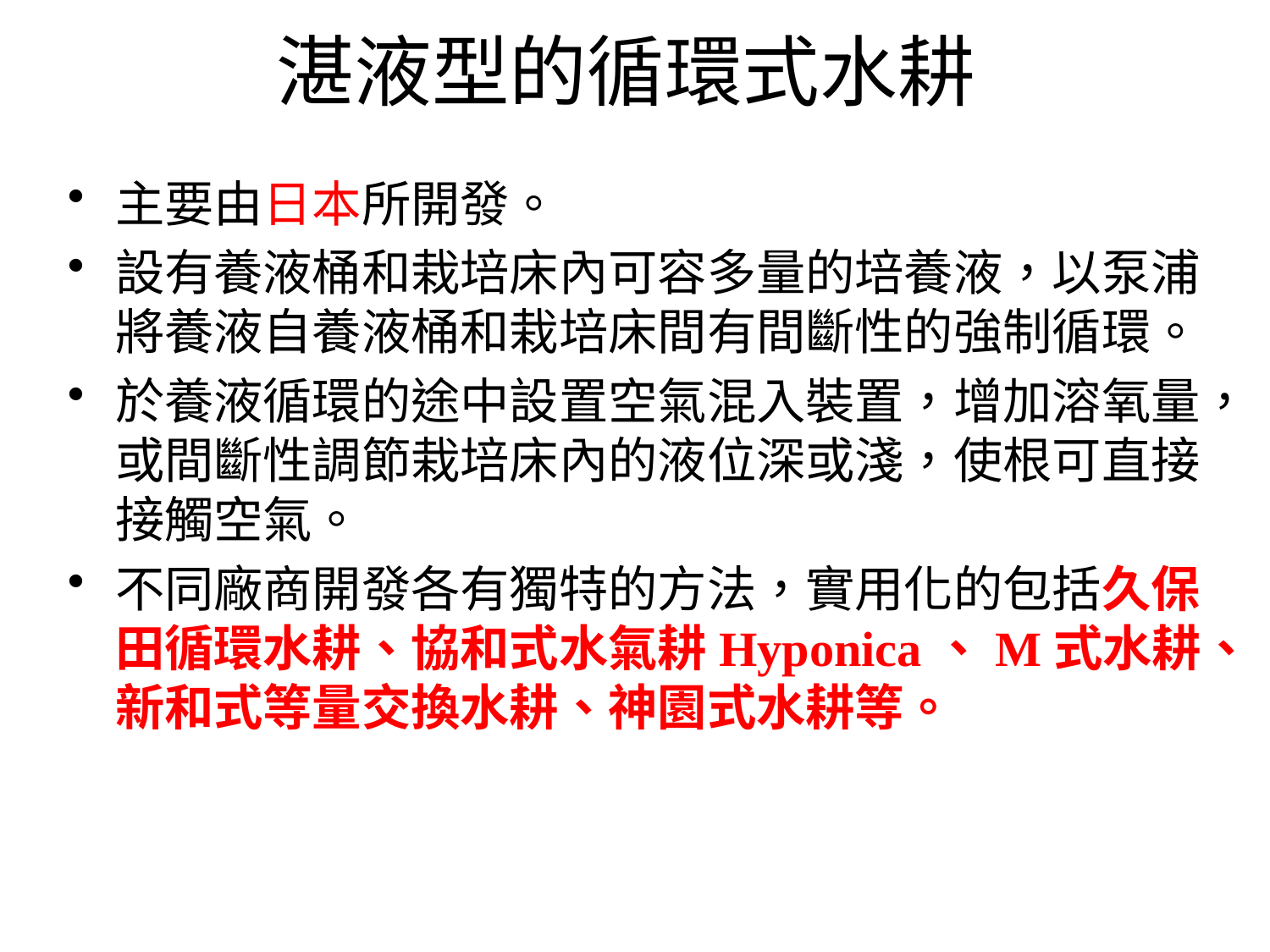

# 湛液型的循環式水耕
主要由日本所開發。
設有養液桶和栽培床內可容多量的培養液，以泵浦將養液自養液桶和栽培床間有間斷性的強制循環。
於養液循環的途中設置空氣混入裝置，增加溶氧量，或間斷性調節栽培床內的液位深或淺，使根可直接接觸空氣。
不同廠商開發各有獨特的方法，實用化的包括久保田循環水耕、協和式水氣耕Hyponica、M式水耕、新和式等量交換水耕、神園式水耕等。